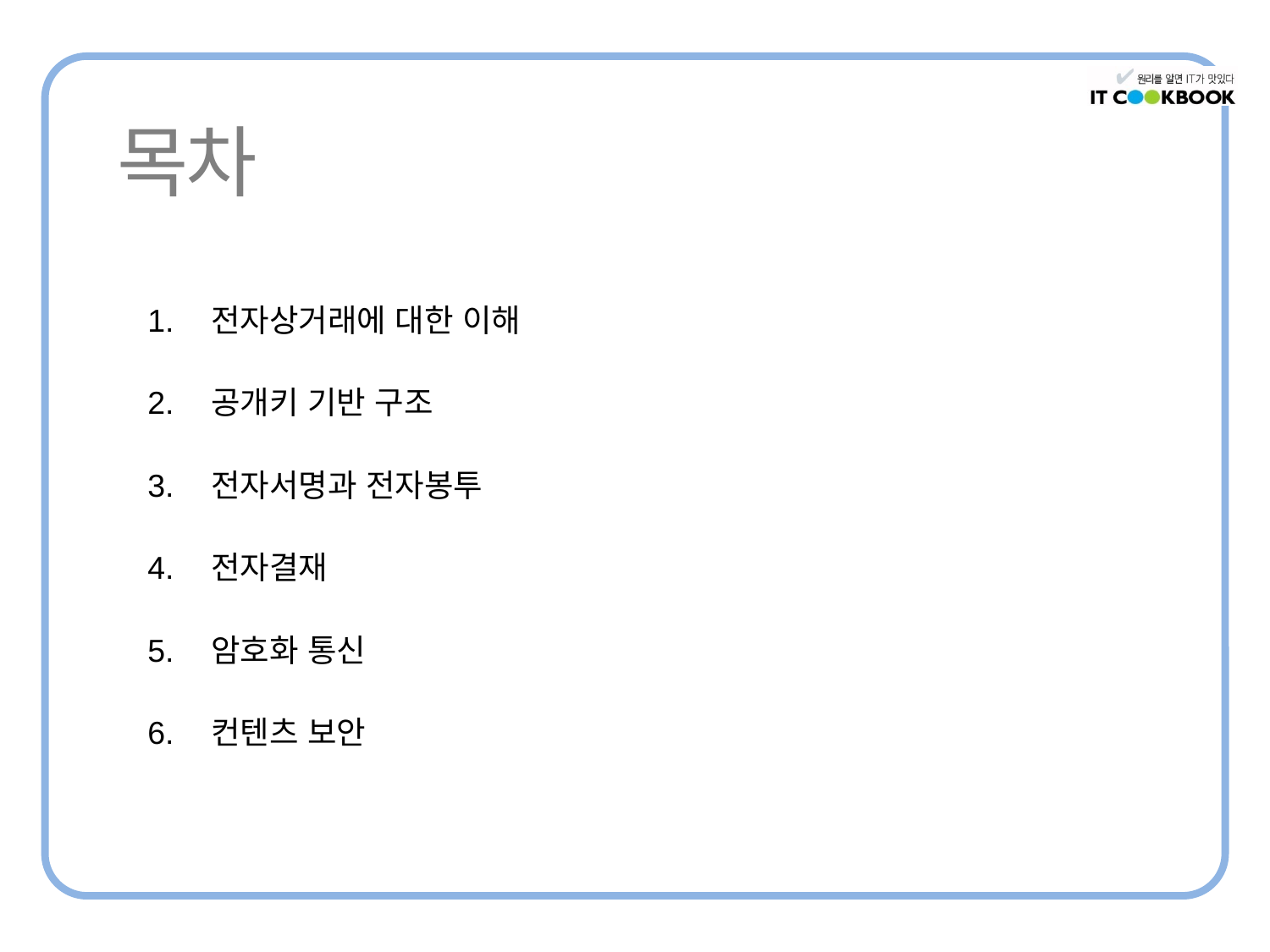

전자상거래에 대한 이해
공개키 기반 구조
전자서명과 전자봉투
전자결재
암호화 통신
컨텐츠 보안